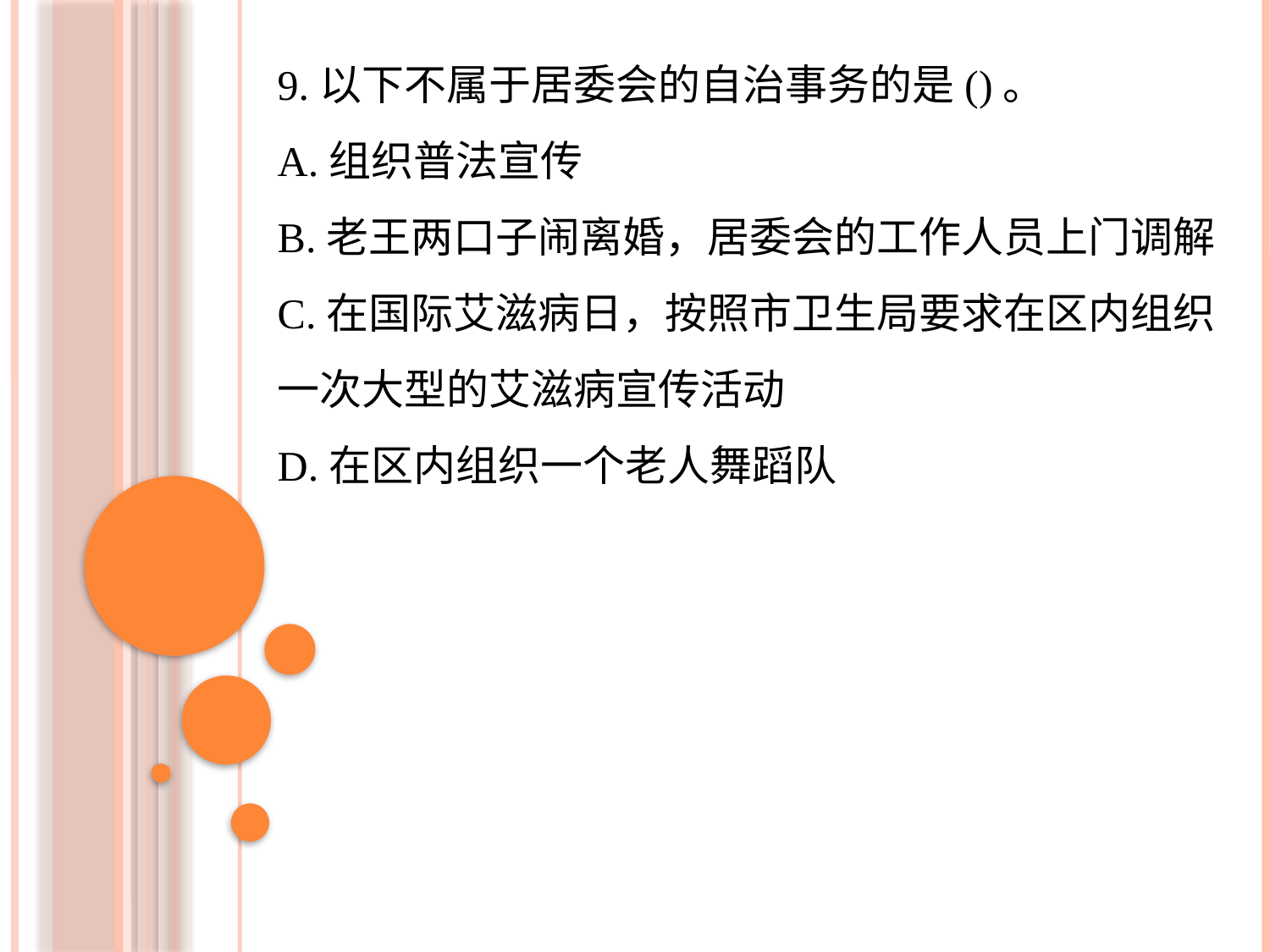

9.以下不属于居委会的自治事务的是()。
A.组织普法宣传
B.老王两口子闹离婚，居委会的工作人员上门调解
C.在国际艾滋病日，按照市卫生局要求在区内组织一次大型的艾滋病宣传活动
D.在区内组织一个老人舞蹈队